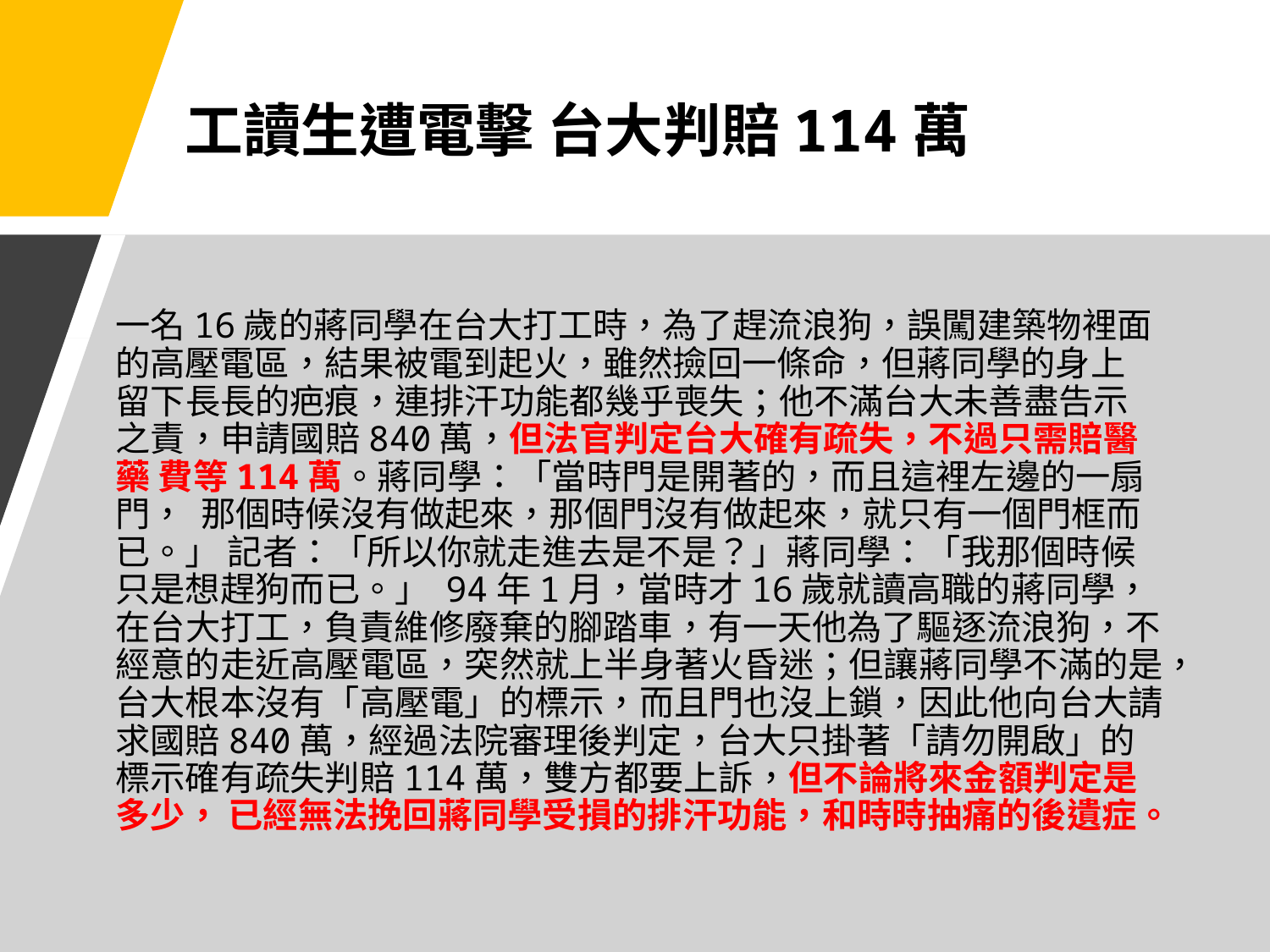

# 工讀生遭電擊 台大判賠114萬

一名16歲的蔣同學在台大打工時，為了趕流浪狗，誤闖建築物裡面 的高壓電區，結果被電到起火，雖然撿回一條命，但蔣同學的身上 留下長長的疤痕，連排汗功能都幾乎喪失；他不滿台大未善盡告示 之責，申請國賠840萬，但法官判定台大確有疏失，不過只需賠醫藥 費等114萬。蔣同學：「當時門是開著的，而且這裡左邊的一扇門，  那個時候沒有做起來，那個門沒有做起來，就只有一個門框而已。」 記者：「所以你就走進去是不是？」蔣同學：「我那個時候只是想趕狗而已。」 94年1月，當時才16歲就讀高職的蔣同學，在台大打工，負責維修廢棄的腳踏車，有一天他為了驅逐流浪狗，不經意的走近高壓電區，突然就上半身著火昏迷；但讓蔣同學不滿的是，台大根本沒有「高壓電」的標示，而且門也沒上鎖，因此他向台大請求國賠840萬，經過法院審理後判定，台大只掛著「請勿開啟」的標示確有疏失判賠114萬，雙方都要上訴，但不論將來金額判定是多少， 已經無法挽回蔣同學受損的排汗功能，和時時抽痛的後遺症。